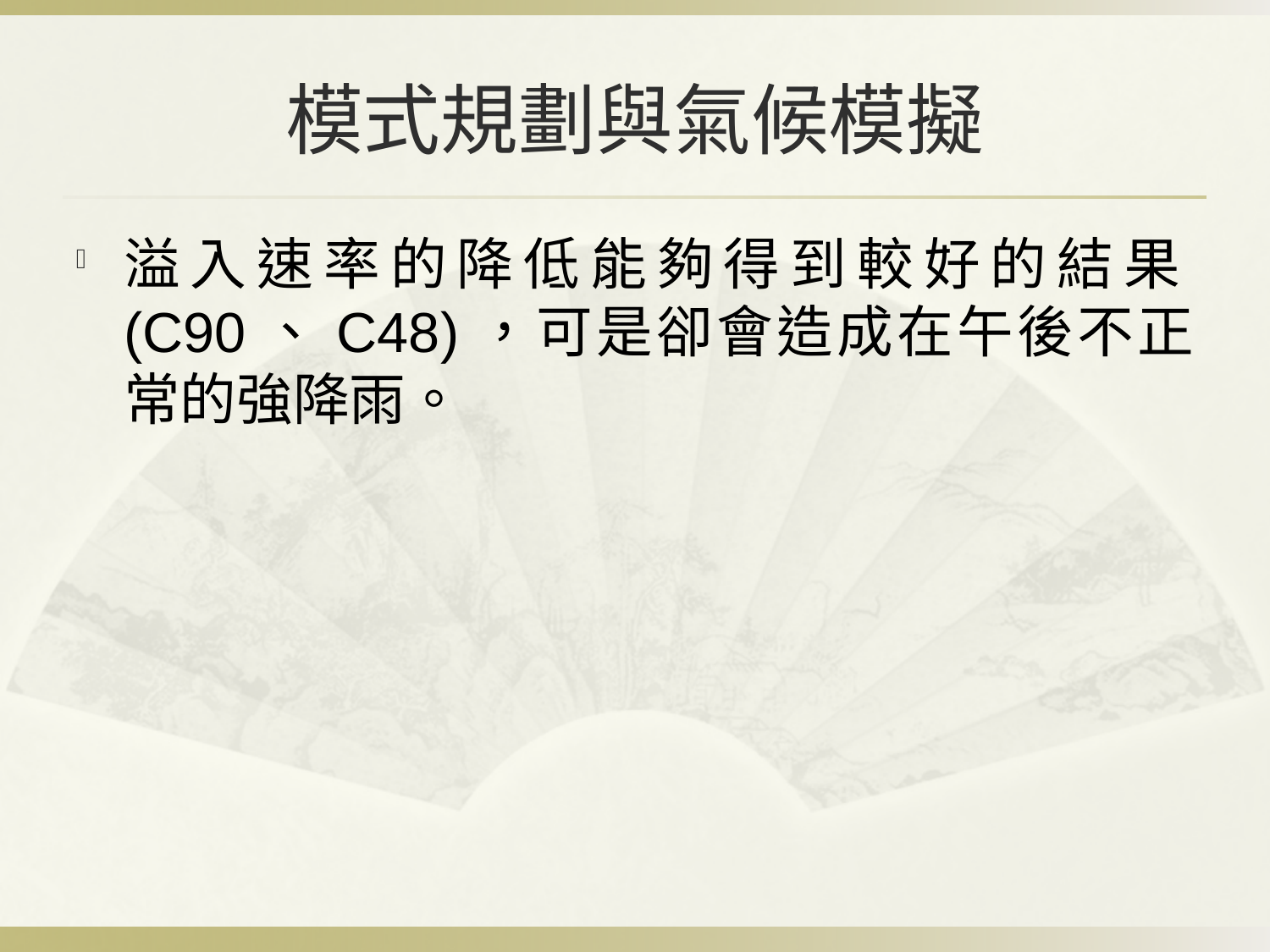

# 模式規劃與氣候模擬
溢入速率的降低能夠得到較好的結果(C90、C48)，可是卻會造成在午後不正常的強降雨。